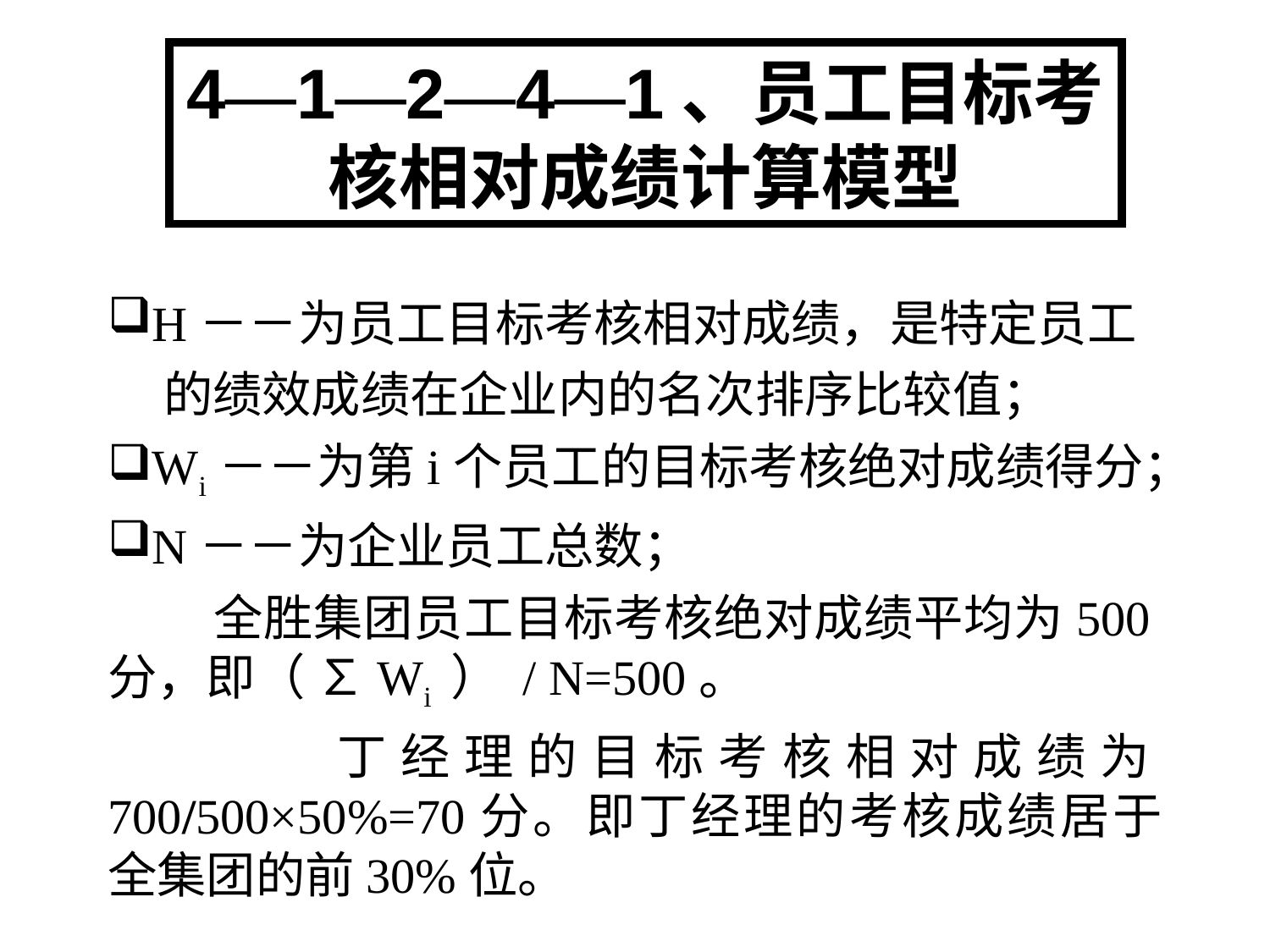

4—1—2—4—1、员工目标考核相对成绩计算模型
H－－为员工目标考核相对成绩，是特定员工
    的绩效成绩在企业内的名次排序比较值；
Wi－－为第i个员工的目标考核绝对成绩得分；
N－－为企业员工总数；
        全胜集团员工目标考核绝对成绩平均为500分，即（ ∑Wi ） / N=500。
        丁经理的目标考核相对成绩为700/500×50%=70分。即丁经理的考核成绩居于全集团的前30%位。